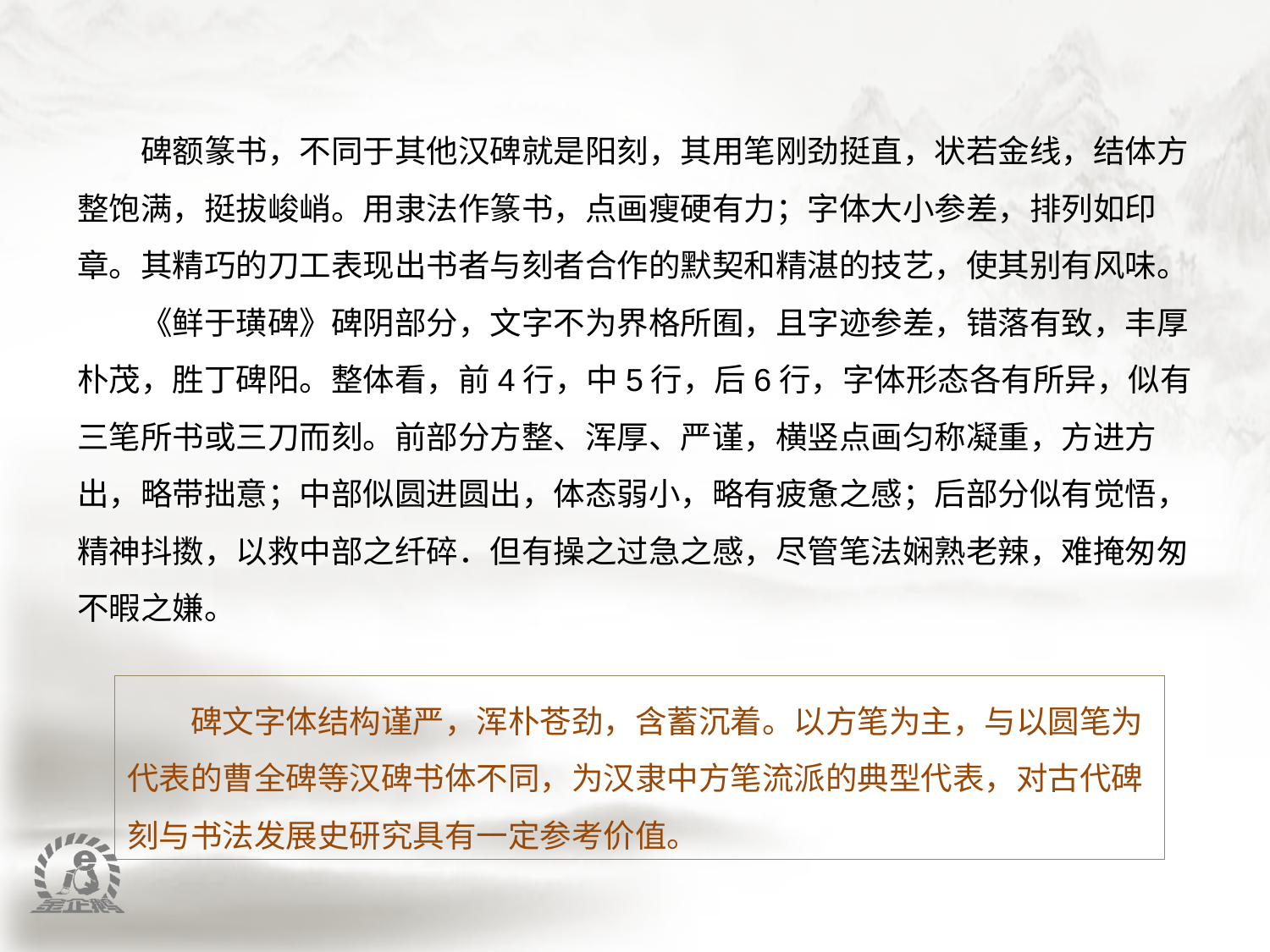

碑额篆书，不同于其他汉碑就是阳刻，其用笔刚劲挺直，状若金线，结体方整饱满，挺拔峻峭。用隶法作篆书，点画瘦硬有力；字体大小参差，排列如印章。其精巧的刀工表现出书者与刻者合作的默契和精湛的技艺，使其别有风味。
《鲜于璜碑》碑阴部分，文字不为界格所囿，且字迹参差，错落有致，丰厚朴茂，胜丁碑阳。整体看，前4行，中5行，后6行，字体形态各有所异，似有三笔所书或三刀而刻。前部分方整、浑厚、严谨，横竖点画匀称凝重，方进方出，略带拙意；中部似圆进圆出，体态弱小，略有疲惫之感；后部分似有觉悟，精神抖擞，以救中部之纤碎．但有操之过急之感，尽管笔法娴熟老辣，难掩匆匆不暇之嫌。
碑文字体结构谨严，浑朴苍劲，含蓄沉着。以方笔为主，与以圆笔为代表的曹全碑等汉碑书体不同，为汉隶中方笔流派的典型代表，对古代碑刻与书法发展史研究具有一定参考价值。